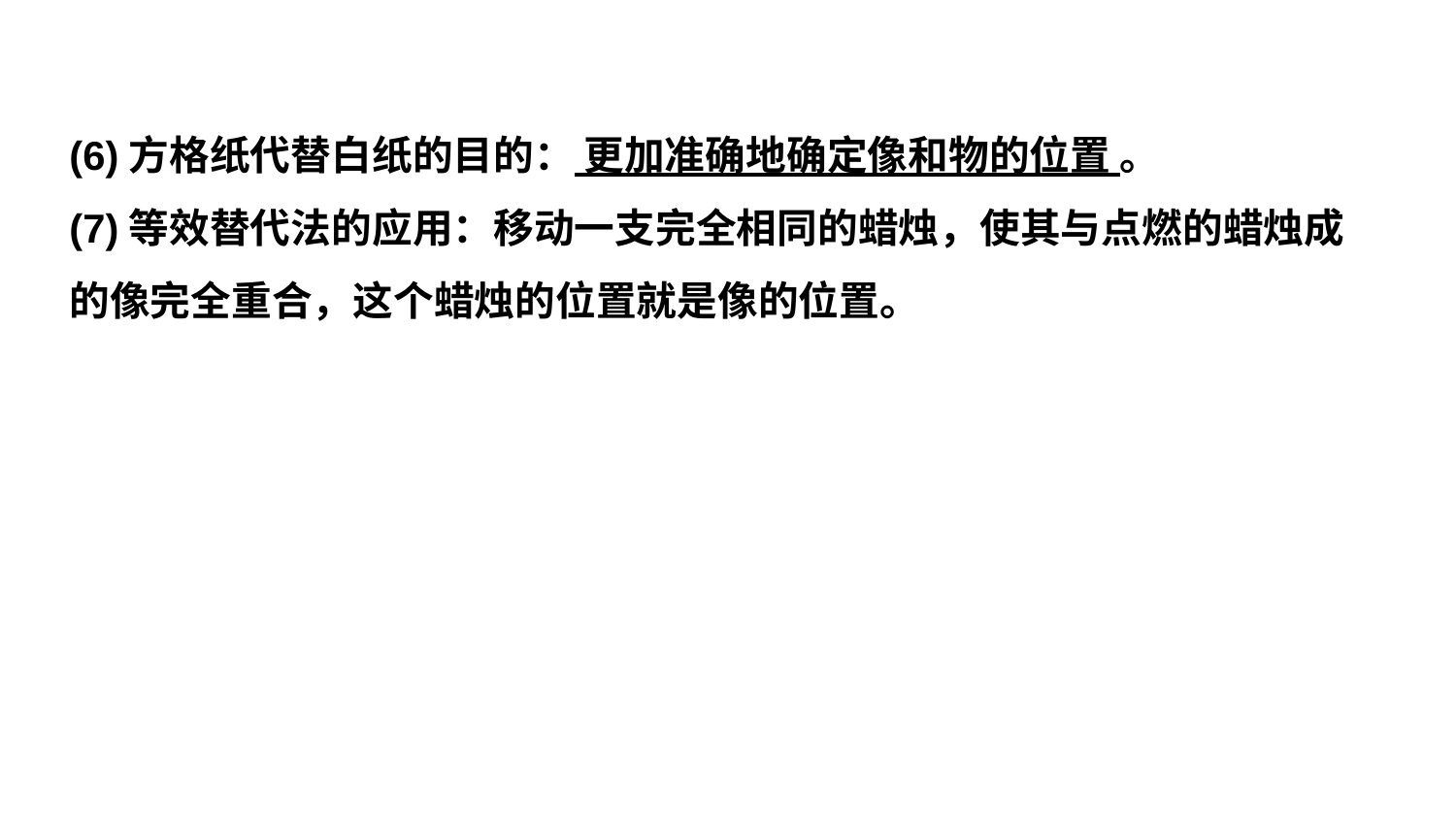

(6)方格纸代替白纸的目的： 更加准确地确定像和物的位置 。
(7)等效替代法的应用：移动一支完全相同的蜡烛，使其与点燃的蜡烛成的像完全重合，这个蜡烛的位置就是像的位置。